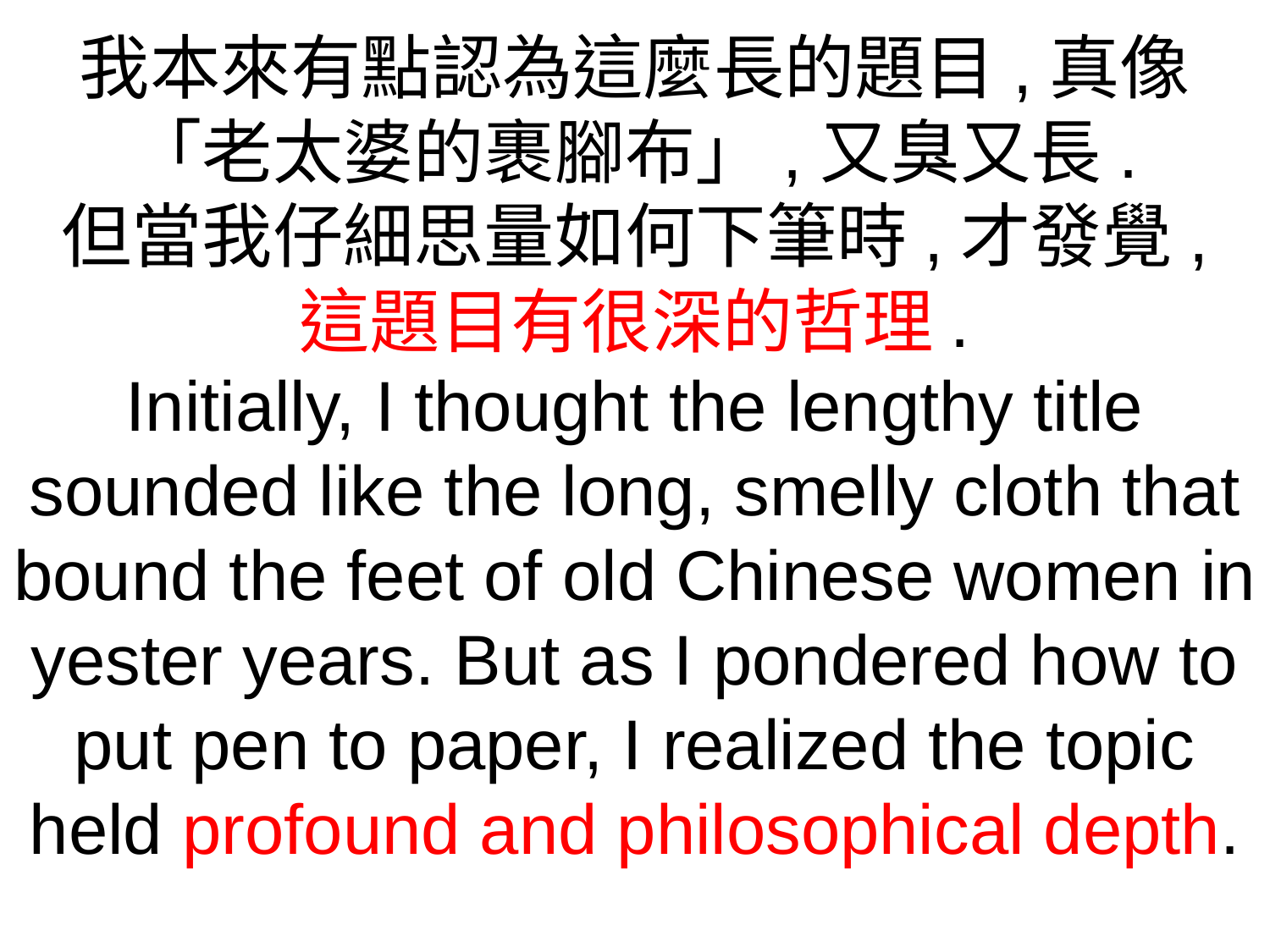

我本來有點認為這麼長的題目,真像
「老太婆的裹腳布」,又臭又長.
但當我仔細思量如何下筆時,才發覺,
這題目有很深的哲理.
Initially, I thought the lengthy title sounded like the long, smelly cloth that bound the feet of old Chinese women in yester years. But as I pondered how to put pen to paper, I realized the topic held profound and philosophical depth.